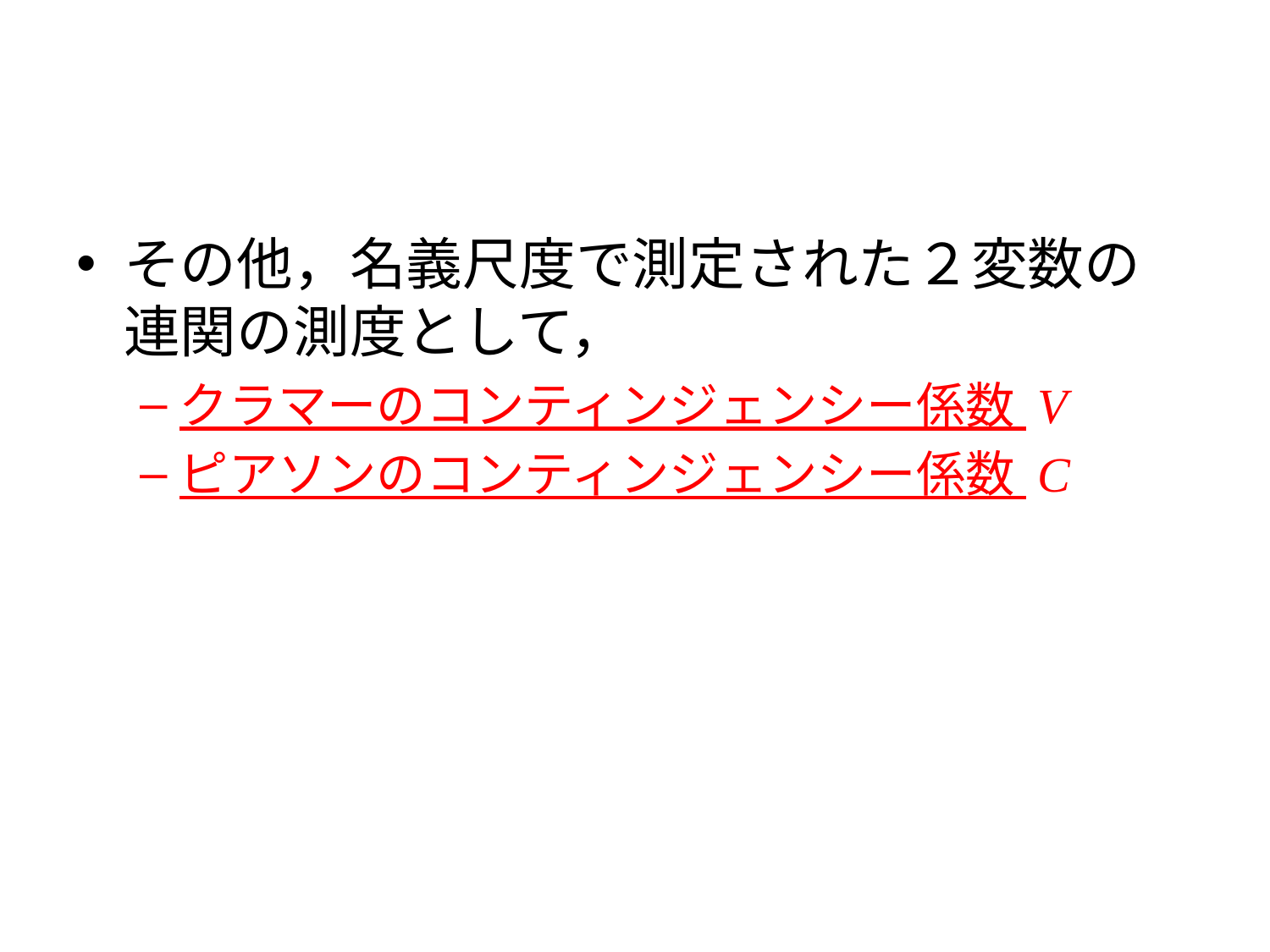

#
その他，名義尺度で測定された２変数の連関の測度として，
クラマーのコンティンジェンシー係数 V
ピアソンのコンティンジェンシー係数 C